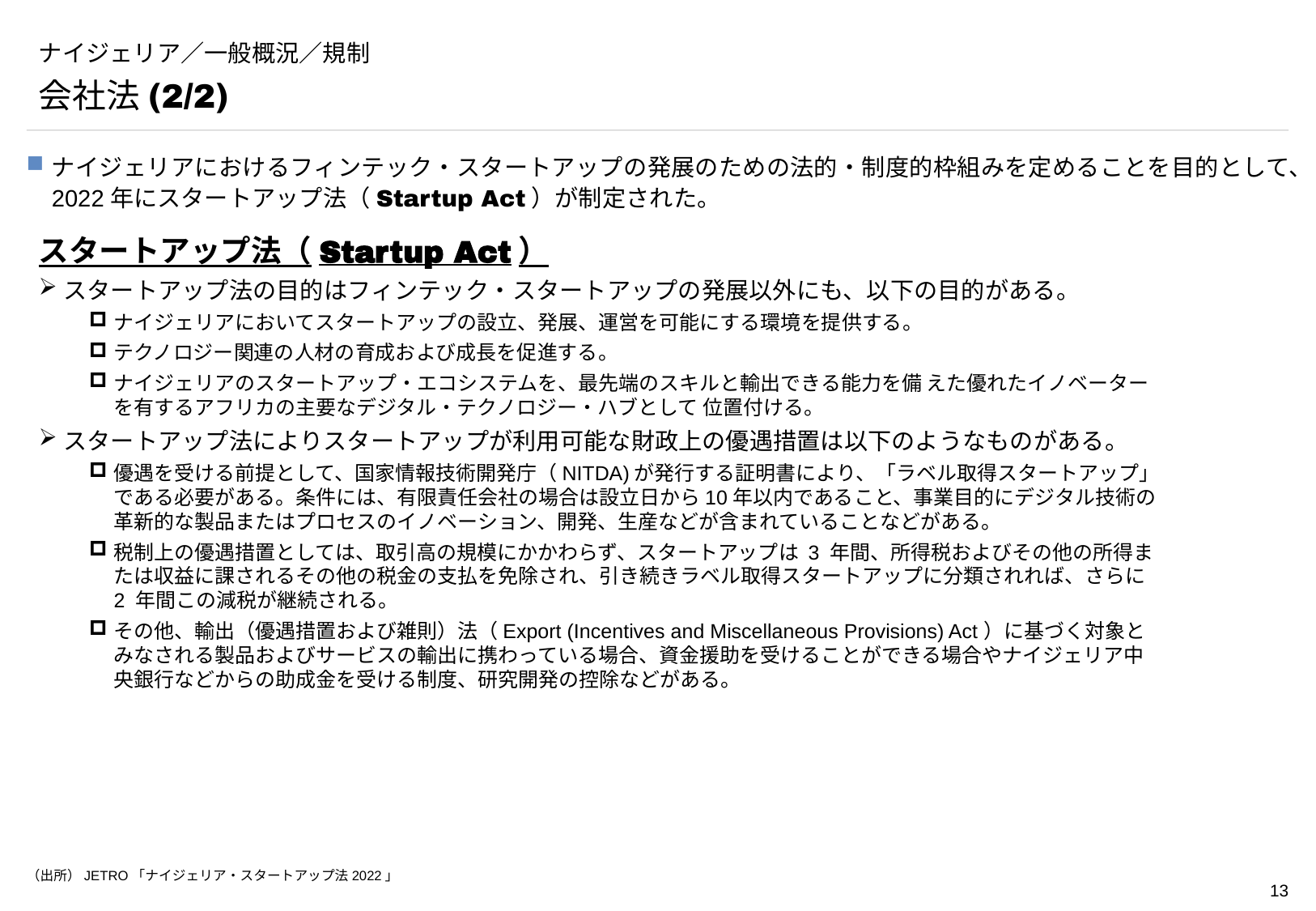

# ナイジェリア／一般概況／規制
会社法(2/2)
ナイジェリアにおけるフィンテック・スタートアップの発展のための法的・制度的枠組みを定めることを目的として、2022年にスタートアップ法（Startup Act）が制定された。
スタートアップ法（Startup Act）
スタートアップ法の目的はフィンテック・スタートアップの発展以外にも、以下の目的がある。
ナイジェリアにおいてスタートアップの設立、発展、運営を可能にする環境を提供する。
テクノロジー関連の人材の育成および成長を促進する。
ナイジェリアのスタートアップ・エコシステムを、最先端のスキルと輸出できる能力を備 えた優れたイノベーターを有するアフリカの主要なデジタル・テクノロジー・ハブとして 位置付ける。
スタートアップ法によりスタートアップが利用可能な財政上の優遇措置は以下のようなものがある。
優遇を受ける前提として、国家情報技術開発庁（NITDA)が発行する証明書により、「ラベル取得スタートアップ」である必要がある。条件には、有限責任会社の場合は設立日から10年以内であること、事業目的にデジタル技術の革新的な製品またはプロセスのイノベーション、開発、生産などが含まれていることなどがある。
税制上の優遇措置としては、取引高の規模にかかわらず、スタートアップは 3 年間、所得税およびその他の所得または収益に課されるその他の税金の支払を免除され、引き続きラベル取得スタートアップに分類されれば、さらに 2 年間この減税が継続される。
その他、輸出（優遇措置および雑則）法（Export (Incentives and Miscellaneous Provisions) Act）に基づく対象とみなされる製品およびサービスの輸出に携わっている場合、資金援助を受けることができる場合やナイジェリア中央銀行などからの助成金を受ける制度、研究開発の控除などがある。
（出所）JETRO「ナイジェリア・スタートアップ法2022」